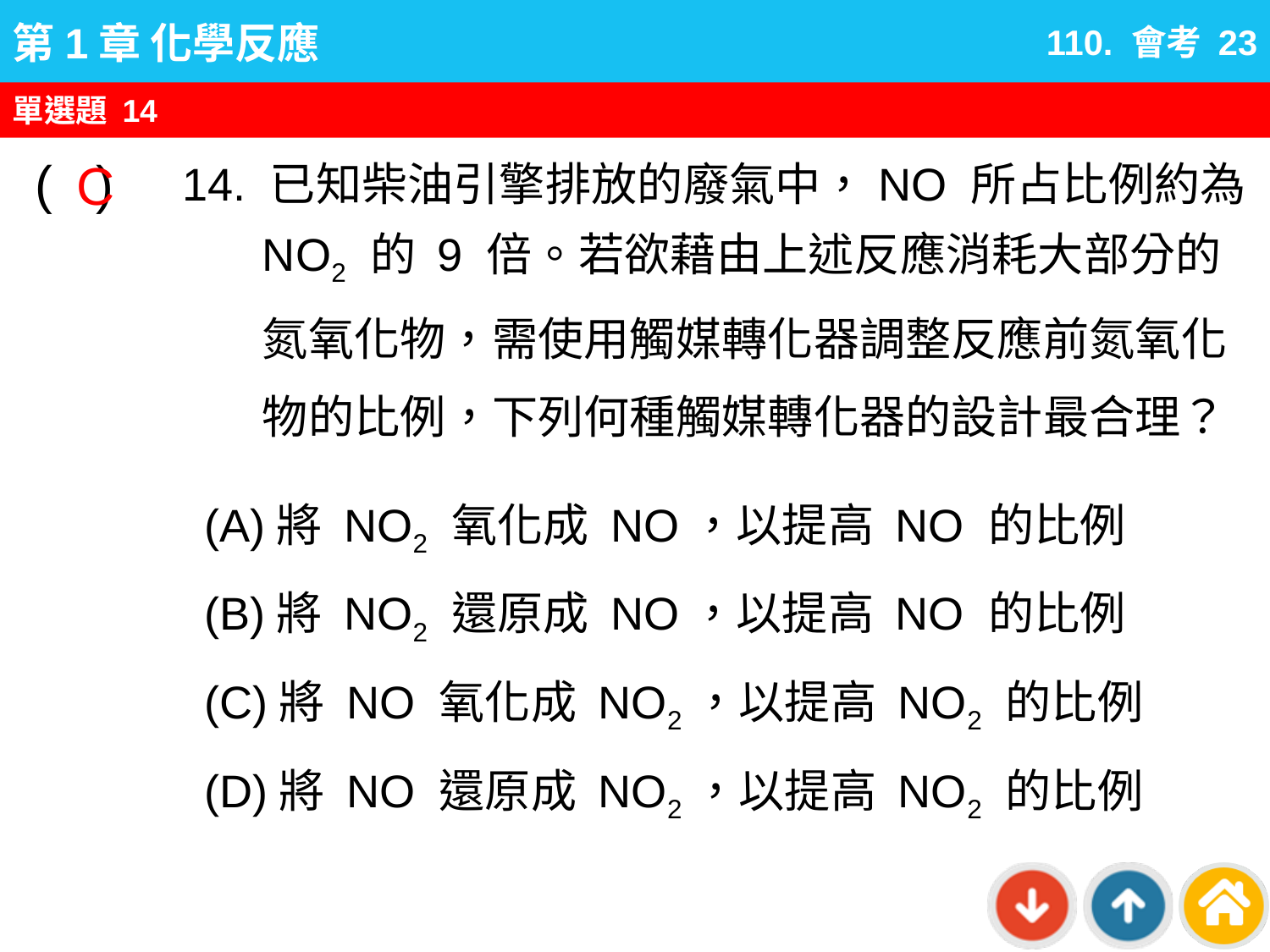

110. 會考 23
單選題 14
C
14. 已知柴油引擎排放的廢氣中，NO 所占比例約為 NO2 的 9 倍。若欲藉由上述反應消耗大部分的氮氧化物，需使用觸媒轉化器調整反應前氮氧化物的比例，下列何種觸媒轉化器的設計最合理？
(   )
(A)將 NO2 氧化成 NO，以提高 NO 的比例
(B)將 NO2 還原成 NO，以提高 NO 的比例
(C)將 NO 氧化成 NO2，以提高 NO2 的比例
(D)將 NO 還原成 NO2，以提高 NO2 的比例